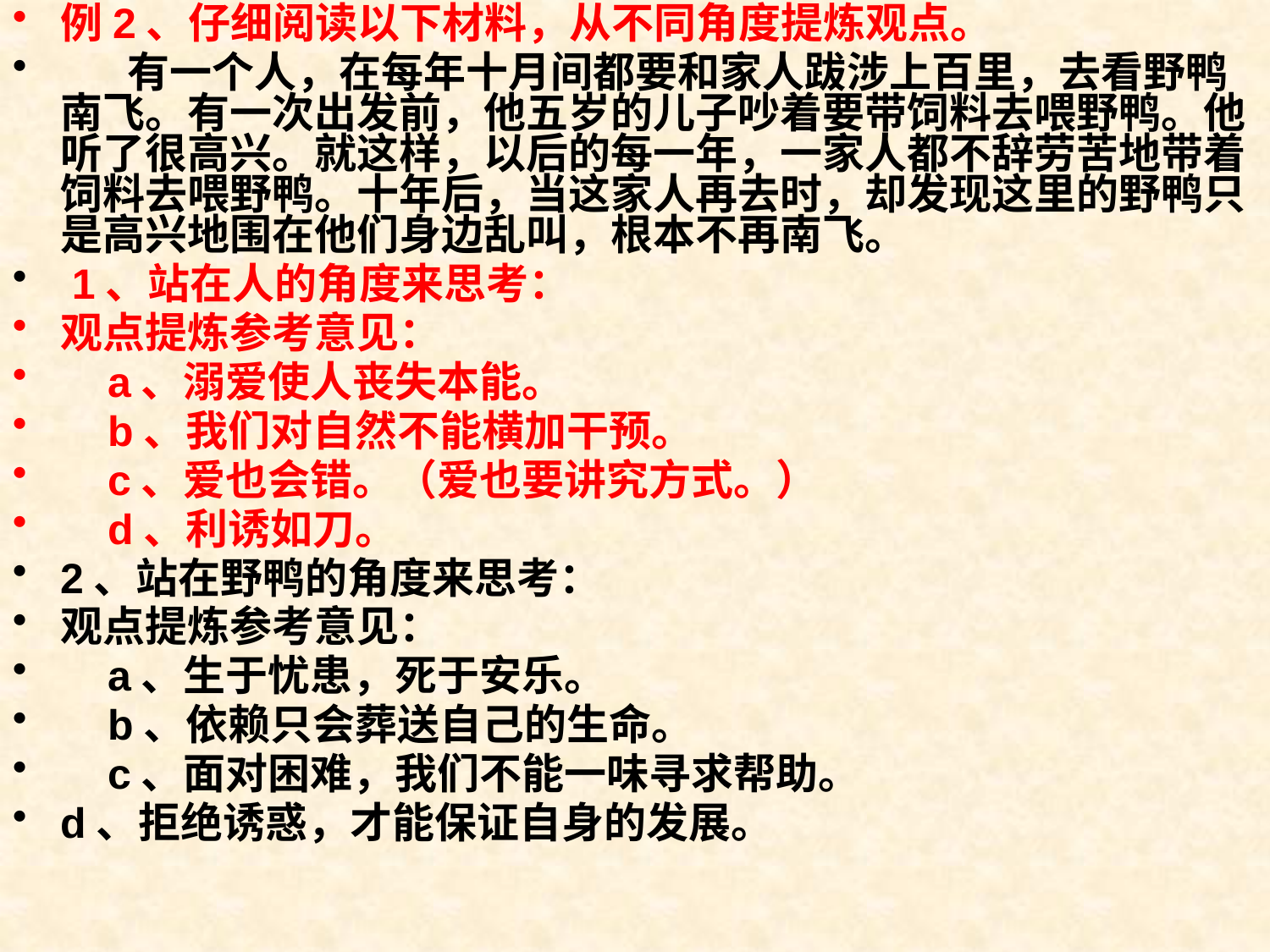

例2、仔细阅读以下材料，从不同角度提炼观点。
      有一个人，在每年十月间都要和家人跋涉上百里，去看野鸭南飞。有一次出发前，他五岁的儿子吵着要带饲料去喂野鸭。他听了很高兴。就这样，以后的每一年，一家人都不辞劳苦地带着饲料去喂野鸭。十年后，当这家人再去时，却发现这里的野鸭只是高兴地围在他们身边乱叫，根本不再南飞。
 1、站在人的角度来思考：
观点提炼参考意见：
    a、溺爱使人丧失本能。
    b、我们对自然不能横加干预。
    c、爱也会错。（爱也要讲究方式。）
    d、利诱如刀。
2、站在野鸭的角度来思考：
观点提炼参考意见：
    a、生于忧患，死于安乐。
    b、依赖只会葬送自己的生命。
    c、面对困难，我们不能一味寻求帮助。
d、拒绝诱惑，才能保证自身的发展。